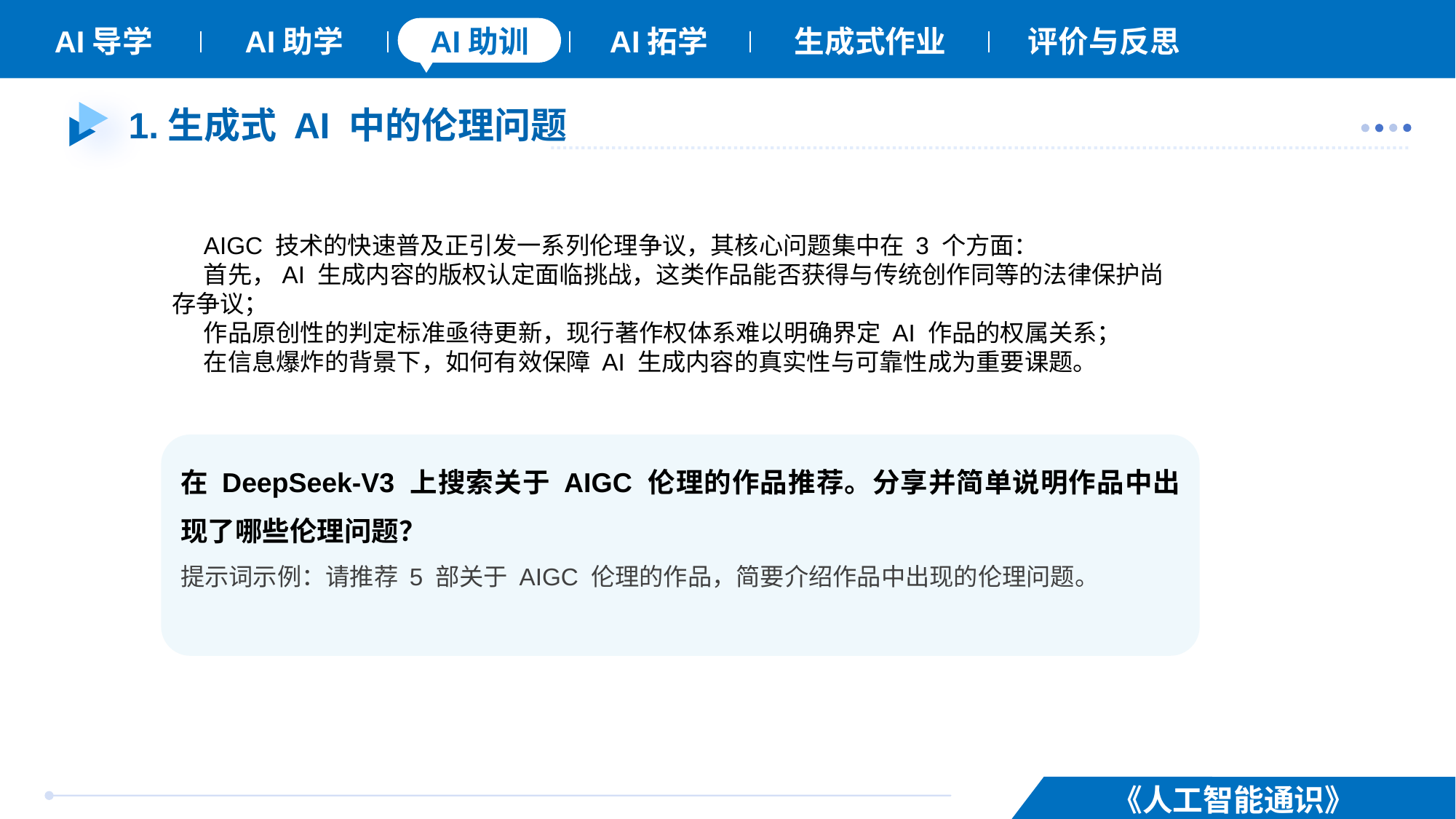

# 1.生成式 AI 中的伦理问题
AIGC 技术的快速普及正引发一系列伦理争议，其核心问题集中在 3 个方面：
首先，AI 生成内容的版权认定面临挑战，这类作品能否获得与传统创作同等的法律保护尚存争议；
作品原创性的判定标准亟待更新，现行著作权体系难以明确界定 AI 作品的权属关系；
在信息爆炸的背景下，如何有效保障 AI 生成内容的真实性与可靠性成为重要课题。
在 DeepSeek-V3 上搜索关于 AIGC 伦理的作品推荐。分享并简单说明作品中出现了哪些伦理问题？
提示词示例：请推荐 5 部关于 AIGC 伦理的作品，简要介绍作品中出现的伦理问题。